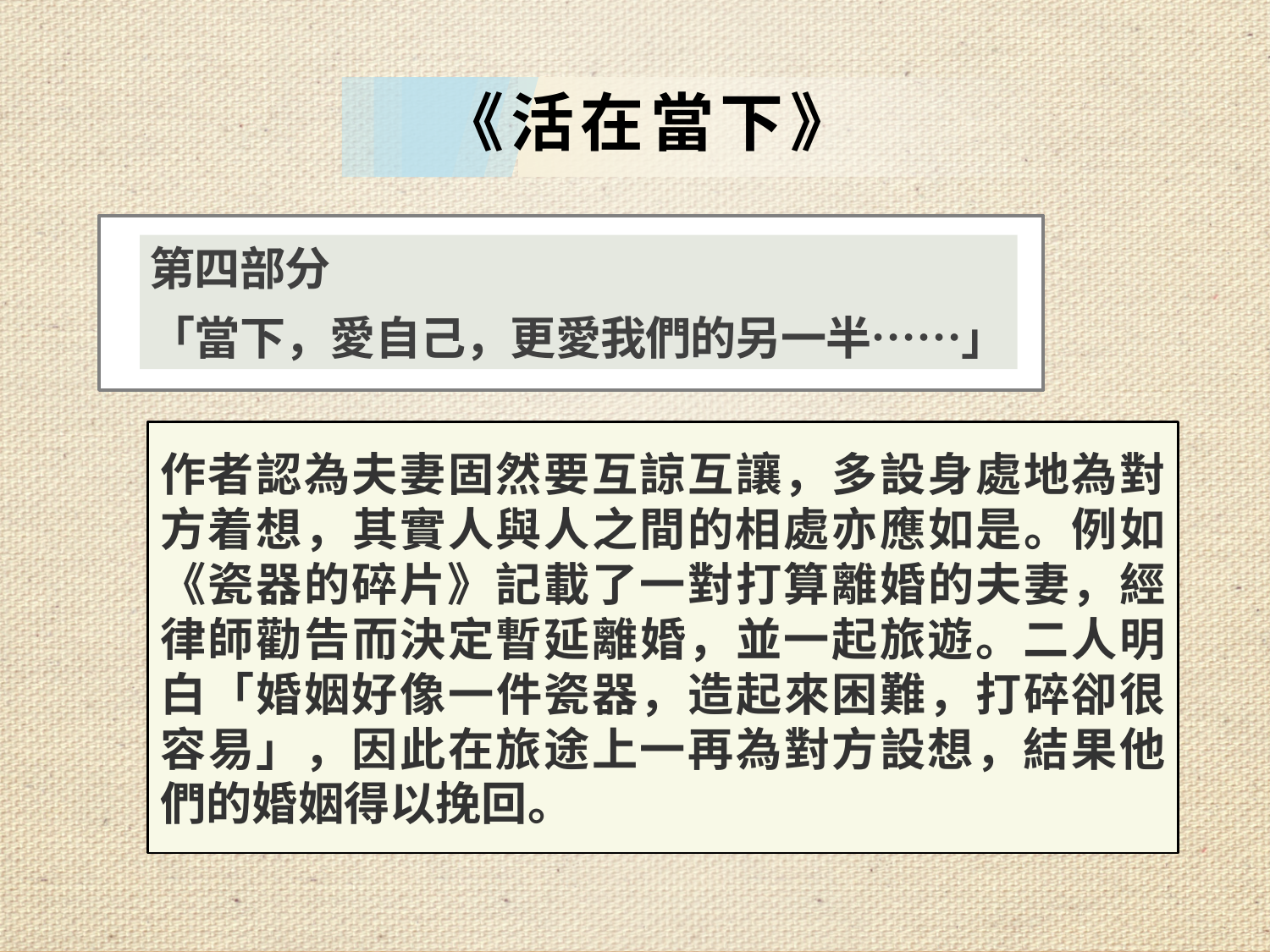

《活在當下》

第四部分
「當下，愛自己，更愛我們的另一半……」

作者認為夫妻固然要互諒互讓，多設身處地為對方着想，其實人與人之間的相處亦應如是。例如《瓷器的碎片》記載了一對打算離婚的夫妻，經律師勸告而決定暫延離婚，並一起旅遊。二人明白「婚姻好像一件瓷器，造起來困難，打碎卻很容易」，因此在旅途上一再為對方設想，結果他們的婚姻得以挽回。